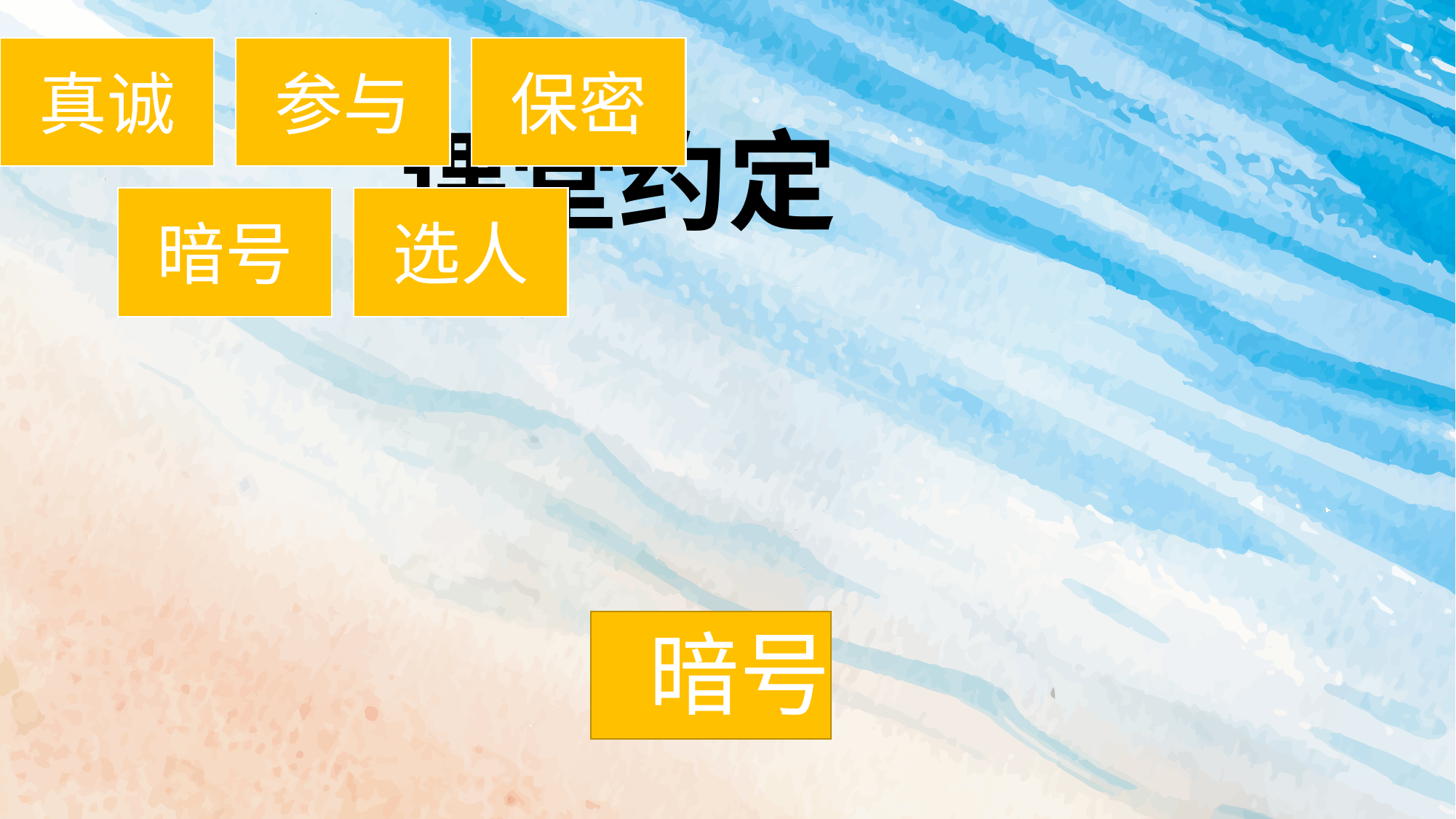

课堂约定
真诚
参与
保密
暗号
选人

 暗号